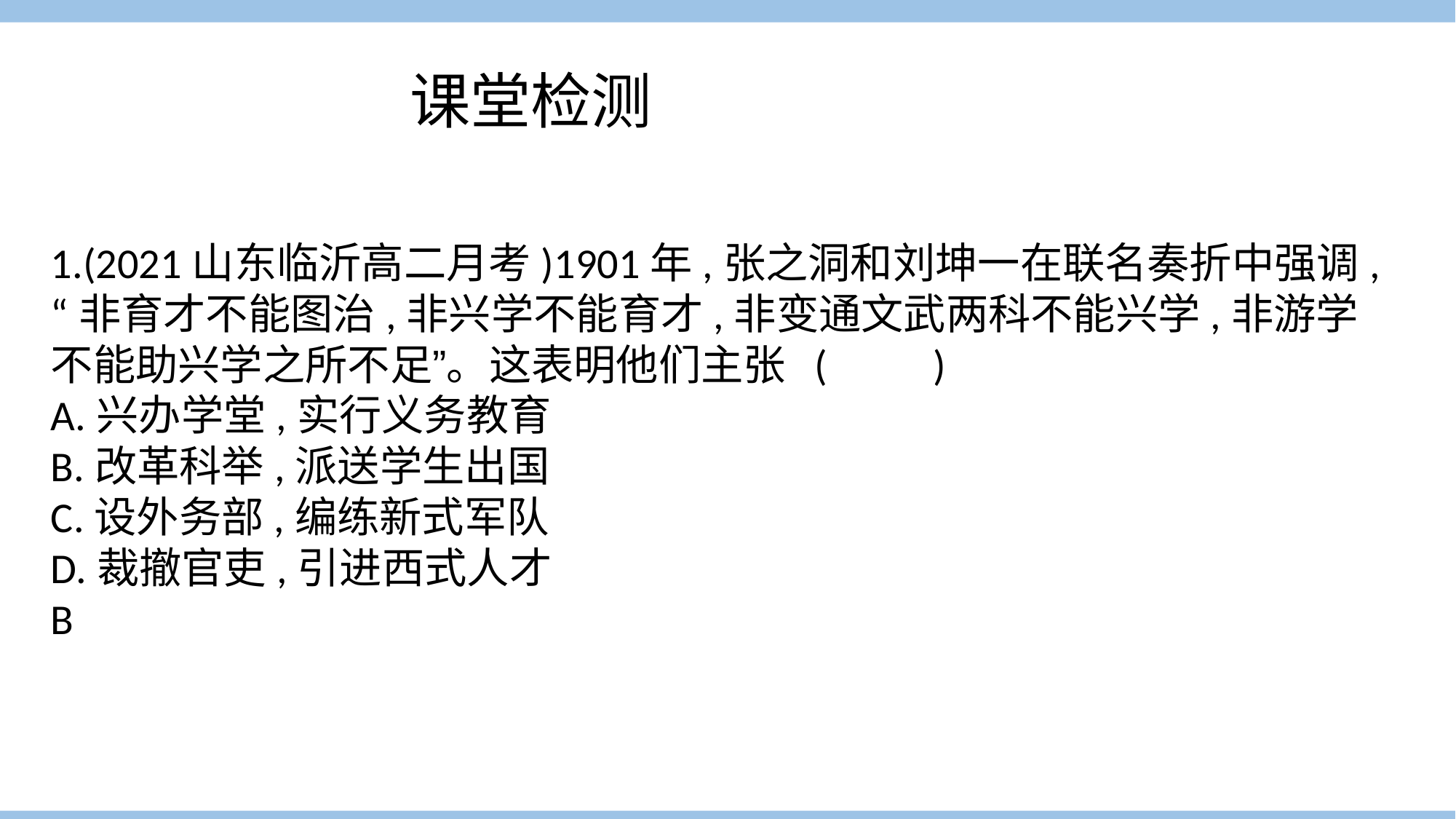

课堂检测
1.(2021山东临沂高二月考)1901年,张之洞和刘坤一在联名奏折中强调,“非育才不能图治,非兴学不能育才,非变通文武两科不能兴学,非游学不能助兴学之所不足”。这表明他们主张	(　　)
A.兴办学堂,实行义务教育
B.改革科举,派送学生出国
C.设外务部,编练新式军队
D.裁撤官吏,引进西式人才
B